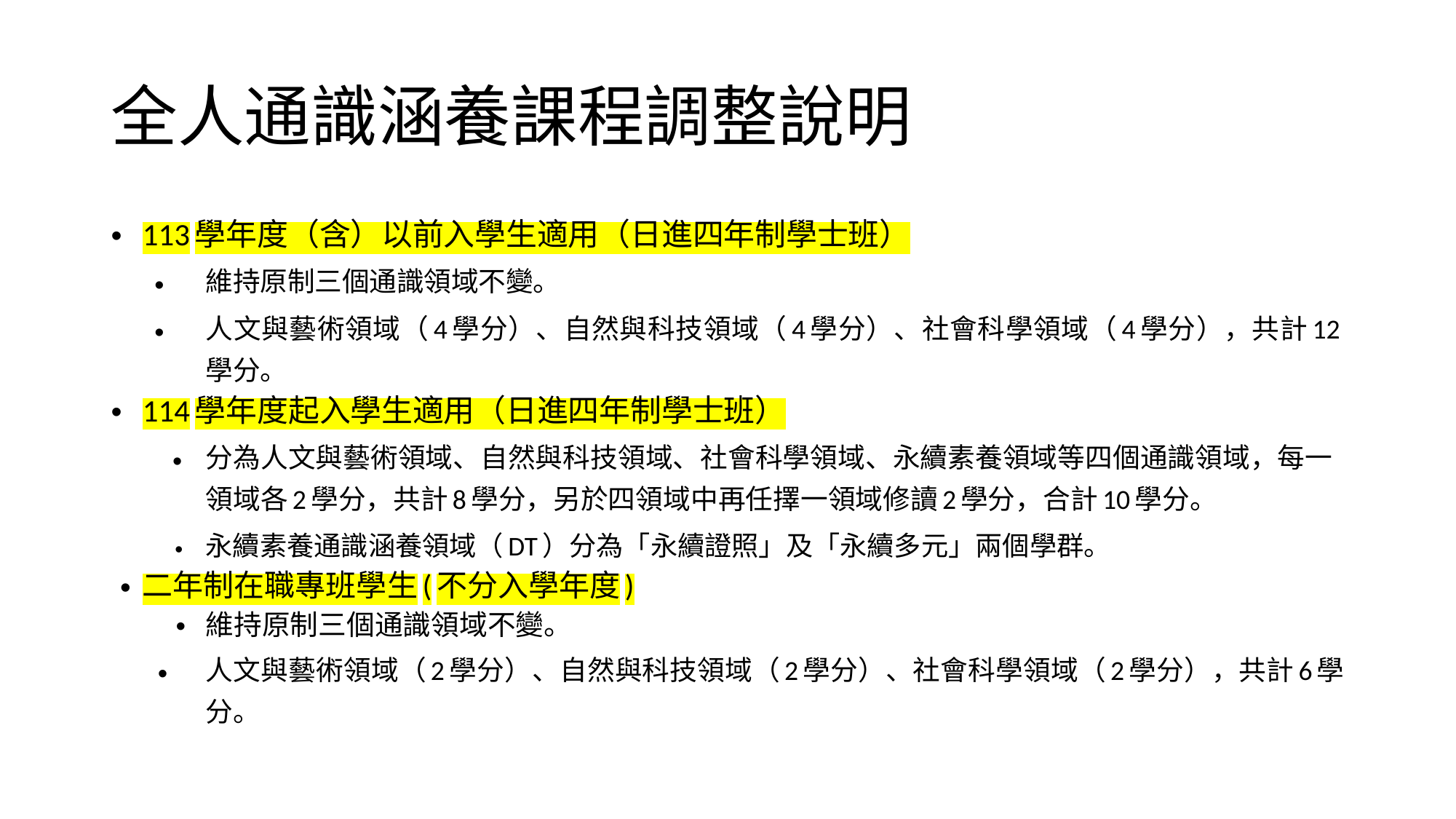

# 全人通識涵養課程調整說明
113學年度（含）以前入學生適用（日進四年制學士班）
維持原制三個通識領域不變。
人文與藝術領域（4學分）、自然與科技領域（4學分）、社會科學領域（4學分），共計12學分。
114學年度起入學生適用（日進四年制學士班）
分為人文與藝術領域、自然與科技領域、社會科學領域、永續素養領域等四個通識領域，每一領域各2學分，共計8學分，另於四領域中再任擇一領域修讀2學分，合計10學分。
永續素養通識涵養領域（DT）分為「永續證照」及「永續多元」兩個學群。
二年制在職專班學生(不分入學年度)
維持原制三個通識領域不變。
人文與藝術領域（2學分）、自然與科技領域（2學分）、社會科學領域（2學分），共計6學分。